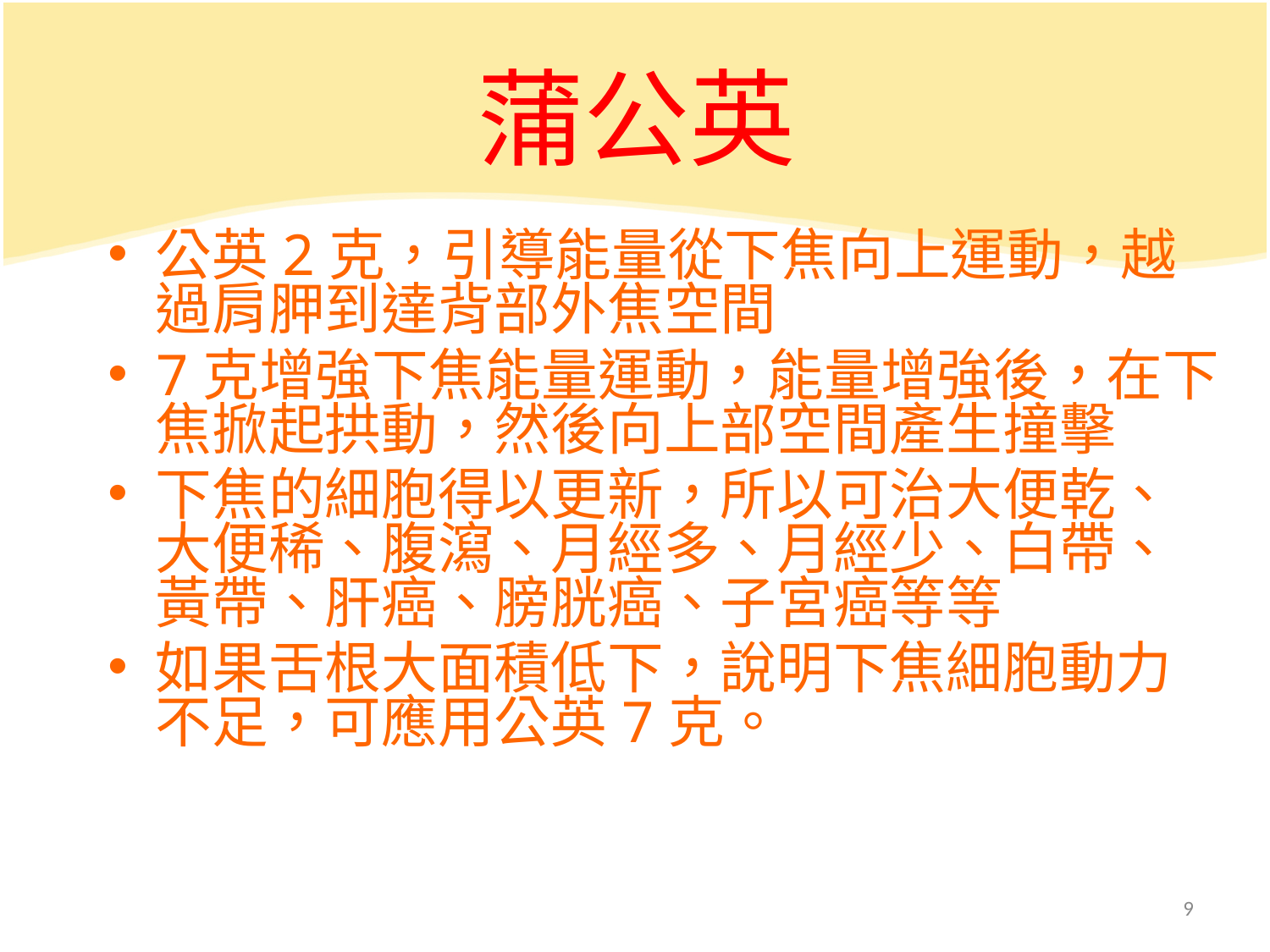

# 蒲公英
公英2克，引導能量從下焦向上運動，越過肩胛到達背部外焦空間
7克增強下焦能量運動，能量增強後，在下焦掀起拱動，然後向上部空間產生撞擊
下焦的細胞得以更新，所以可治大便乾、大便稀、腹瀉、月經多、月經少、白帶、黃帶、肝癌、膀胱癌、子宮癌等等
如果舌根大面積低下，說明下焦細胞動力不足，可應用公英7克。

9